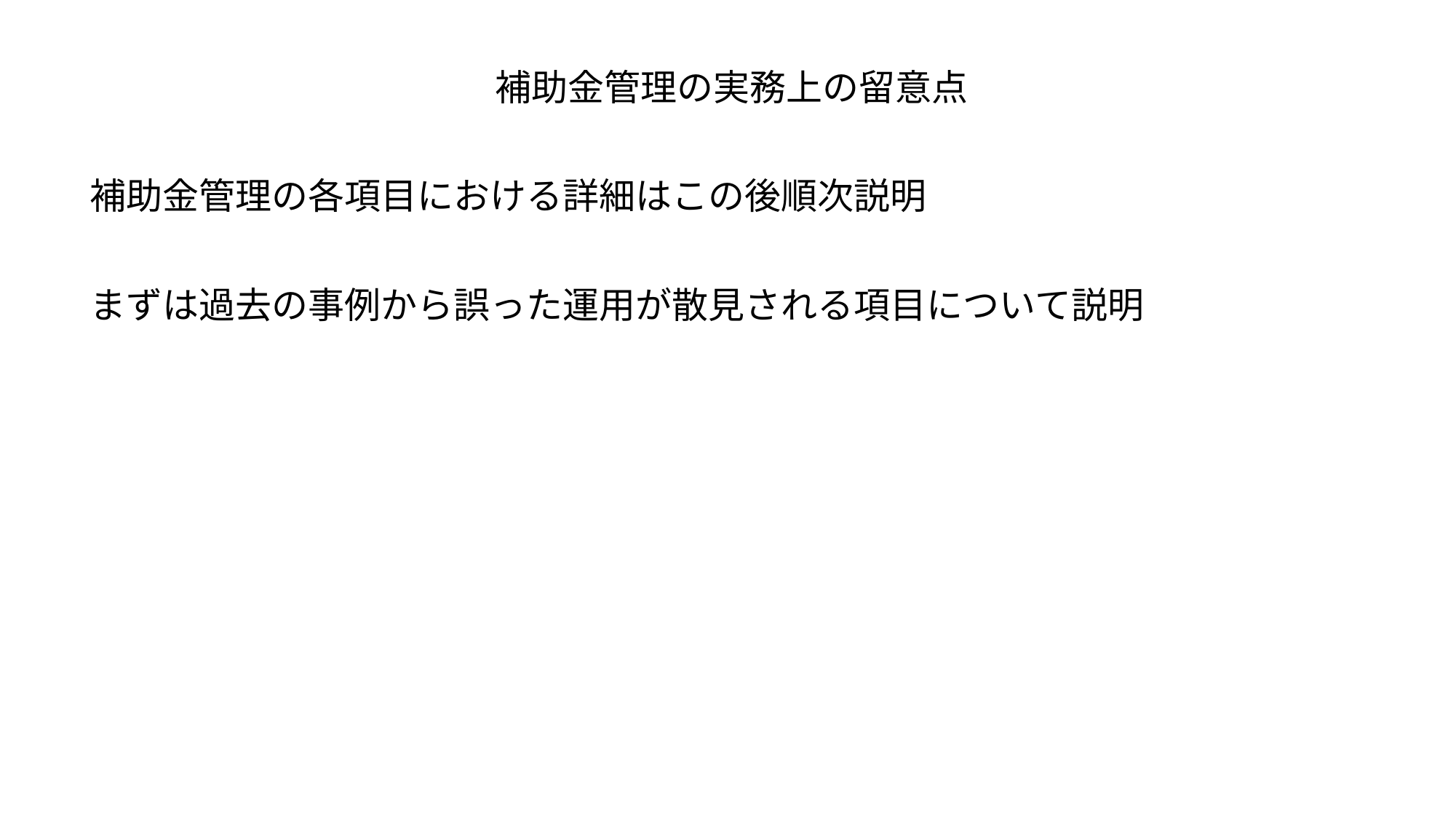

補助金管理の実務上の留意点

補助金管理の各項目における詳細はこの後順次説明

まずは過去の事例から誤った運用が散見される項目について説明